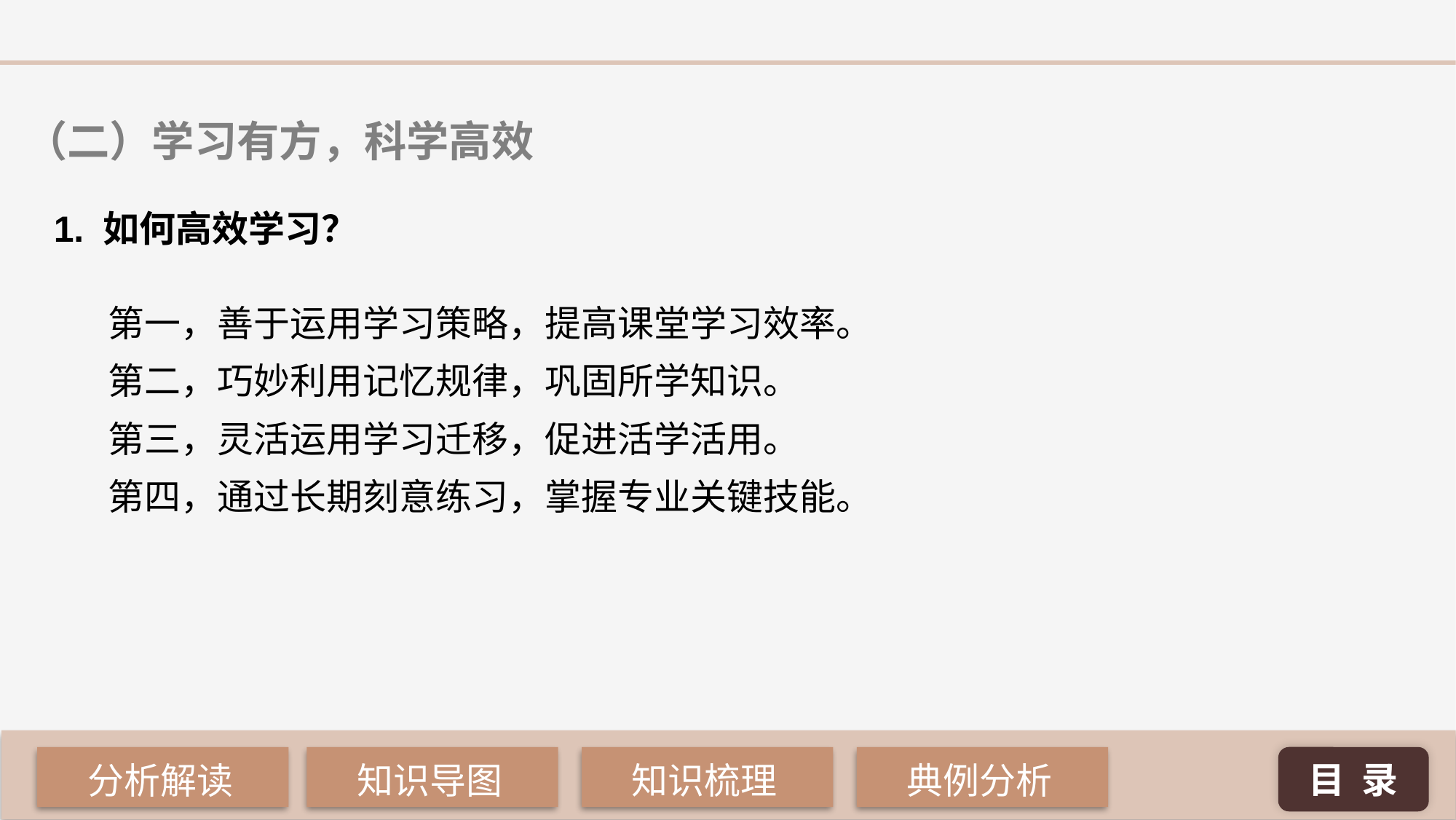

（二）学习有方，科学高效
1. 如何高效学习？
第一，善于运用学习策略，提高课堂学习效率。
第二，巧妙利用记忆规律，巩固所学知识。
第三，灵活运用学习迁移，促进活学活用。
第四，通过长期刻意练习，掌握专业关键技能。